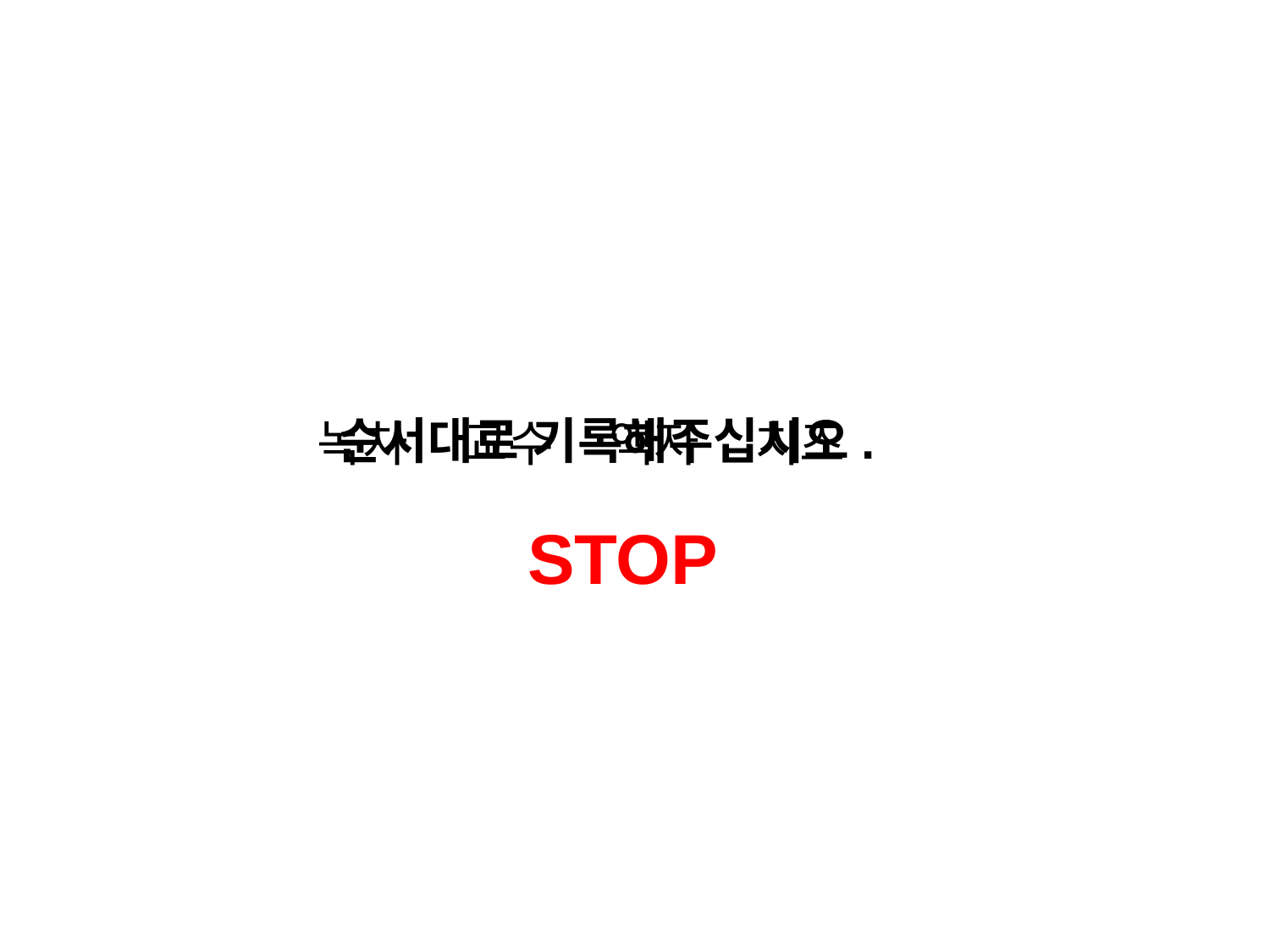

순서대로 기록해주십시오.
녹차    교수    액자    치즈
STOP